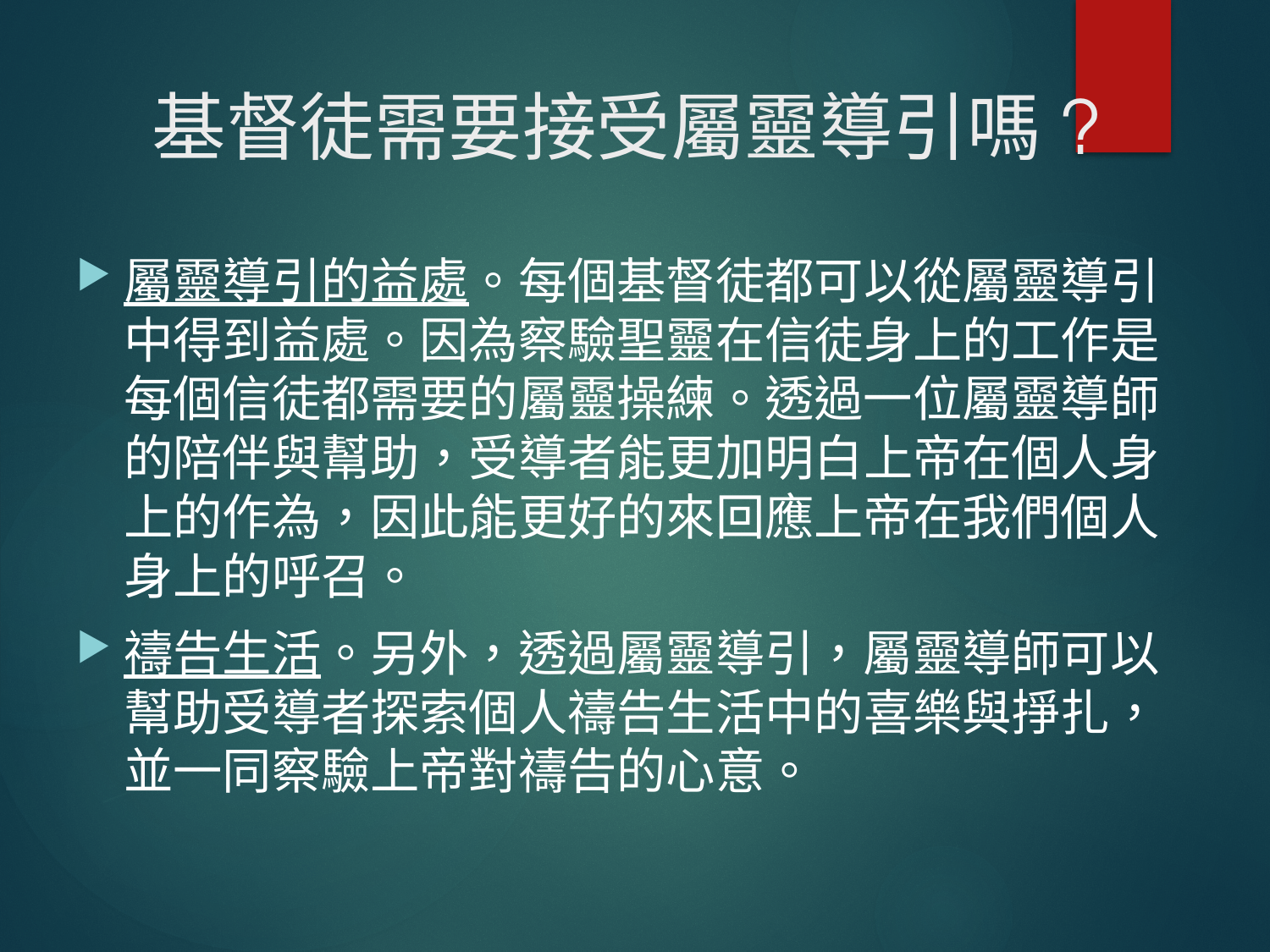

# 基督徒需要接受屬靈導引嗎?
屬靈導引的益處。每個基督徒都可以從屬靈導引中得到益處。因為察驗聖靈在信徒身上的工作是每個信徒都需要的屬靈操練。透過一位屬靈導師的陪伴與幫助，受導者能更加明白上帝在個人身上的作為，因此能更好的來回應上帝在我們個人身上的呼召。
禱告生活。另外，透過屬靈導引，屬靈導師可以幫助受導者探索個人禱告生活中的喜樂與掙扎，並一同察驗上帝對禱告的心意。